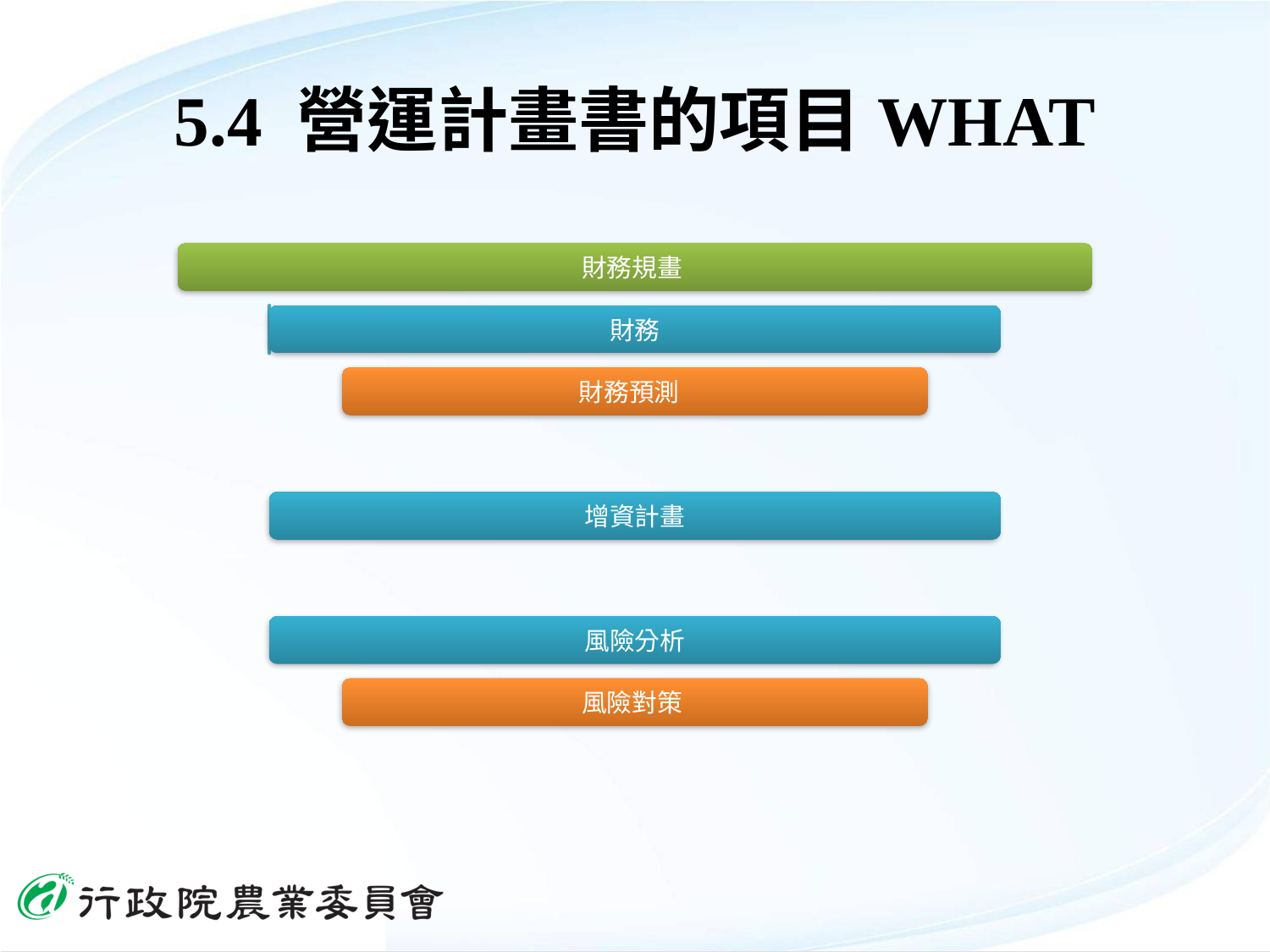

# 5.4 營運計畫書的項目WHAT
財務規畫
財務
財務預測
增資計畫
風險分析
風險對策